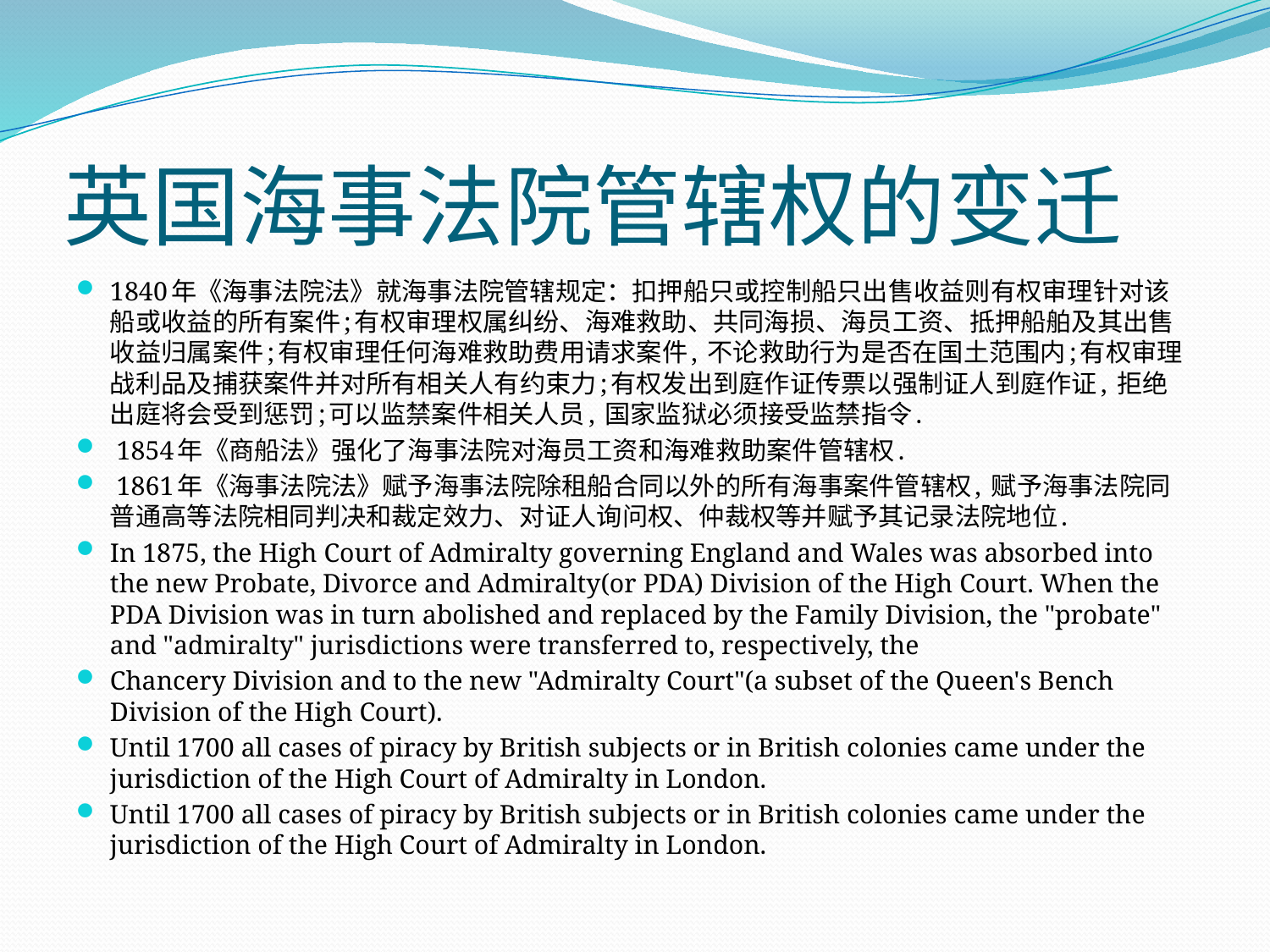

# 英国海事法院管辖权的变迁
1840年《海事法院法》就海事法院管辖规定：扣押船只或控制船只出售收益则有权审理针对该船或收益的所有案件;有权审理权属纠纷、海难救助、共同海损、海员工资、抵押船舶及其出售收益归属案件;有权审理任何海难救助费用请求案件, 不论救助行为是否在国土范围内;有权审理战利品及捕获案件并对所有相关人有约束力;有权发出到庭作证传票以强制证人到庭作证, 拒绝出庭将会受到惩罚;可以监禁案件相关人员, 国家监狱必须接受监禁指令.
 1854年《商船法》强化了海事法院对海员工资和海难救助案件管辖权.
 1861年《海事法院法》赋予海事法院除租船合同以外的所有海事案件管辖权, 赋予海事法院同普通高等法院相同判决和裁定效力、对证人询问权、仲裁权等并赋予其记录法院地位.
In 1875, the High Court of Admiralty governing England and Wales was absorbed into the new Probate, Divorce and Admiralty(or PDA) Division of the High Court. When the PDA Division was in turn abolished and replaced by the Family Division, the "probate" and "admiralty" jurisdictions were transferred to, respectively, the
Chancery Division and to the new "Admiralty Court"(a subset of the Queen's Bench Division of the High Court).
Until 1700 all cases of piracy by British subjects or in British colonies came under the jurisdiction of the High Court of Admiralty in London.
Until 1700 all cases of piracy by British subjects or in British colonies came under the jurisdiction of the High Court of Admiralty in London.